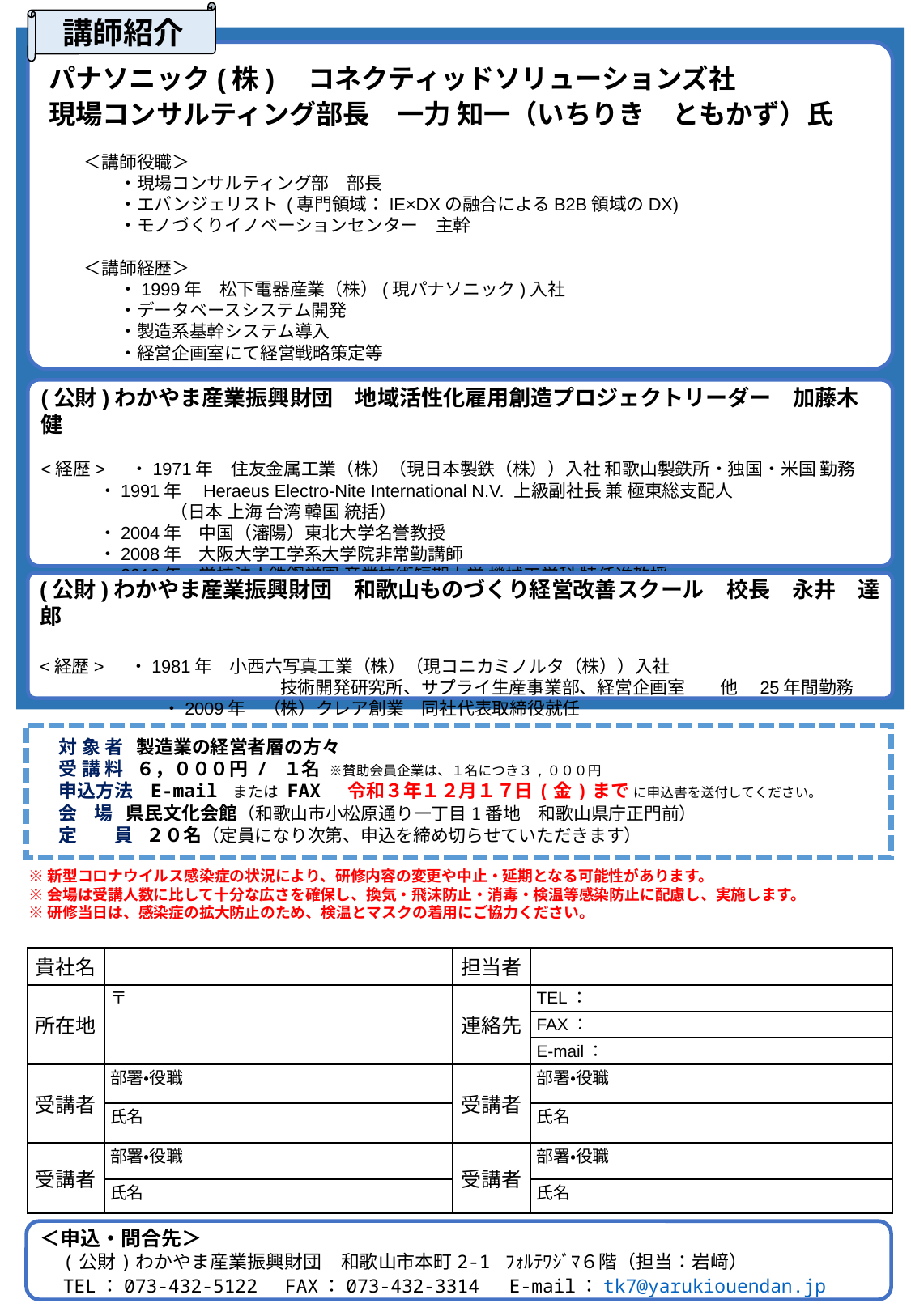

講師紹介

パナソニック(株)　コネクティッドソリューションズ社
現場コンサルティング部長　一力 知一（いちりき　ともかず）氏

　　＜講師役職＞
　　　　・現場コンサルティング部　部長
　　　　・エバンジェリスト (専門領域：IE×DXの融合によるB2B領域のDX)
　　　　・モノづくりイノベーションセンター　主幹

　　＜講師経歴＞
　　　　・1999年　松下電器産業（株）(現パナソニック)入社
　　　　・データベースシステム開発
　　　　・製造系基幹システム導入
　　　　・経営企画室にて経営戦略策定等

(公財)わかやま産業振興財団　地域活性化雇用創造プロジェクトリーダー　加藤木 健

<経歴>　 ・1971年　住友金属工業（株）（現日本製鉄（株））入社 和歌山製鉄所・独国・米国 勤務
              ・1991年　Heraeus Electro-Nite International N.V. 上級副社長 兼 極東総支配人
                            　（日本 上海 台湾 韓国 統括）
              ・2004年　中国（瀋陽）東北大学名誉教授
              ・2008年　大阪大学工学系大学院非常勤講師
              ・2016年　学校法人鉄鋼学園 産業技術短期大学 機械工学科 特任准教授

(公財)わかやま産業振興財団　和歌山ものづくり経営改善スクール　校長　永井　達郎

<経歴>　 ・1981年　小西六写真工業（株）（現コニカミノルタ（株））入社
　　　　　　　　　　　   　　技術開発研究所、サプライ生産事業部、経営企画室　　他　25年間勤務
　　　　　　　・2009年　（株）クレア創業　同社代表取締役就任

対 象 者   製造業の経営者層の方々
受 講 料   ６，０００円 / １名  ※賛助会員企業は、１名につき３,０００円
申込方法   E-mail または FAX  令和３年１２月１７日(金)まで に申込書を送付してください。
会    場   県民文化会館（和歌山市小松原通り一丁目1番地　和歌山県庁正門前）
定　　員   ２０名（定員になり次第、申込を締め切らせていただきます）

※新型コロナウイルス感染症の状況により、研修内容の変更や中止・延期となる可能性があります。
※会場は受講人数に比して十分な広さを確保し、換気・飛沫防止・消毒・検温等感染防止に配慮し、実施します。
※研修当日は、感染症の拡大防止のため、検温とマスクの着用にご協力ください。
| 貴社名 |  | 担当者 |  |
| --- | --- | --- | --- |
| 所在地 | 〒 | 連絡先 | TEL： |
|  |  |  | FAX： |
|  |  |  | E-mail： |
| 受講者 | 部署・役職 | 受講者 | 部署・役職 |
|  | 氏名 |  | 氏名 |
| 受講者 | 部署・役職 | 受講者 | 部署・役職 |
|  | 氏名 |  | 氏名 |

＜申込・問合先＞
　(公財)わかやま産業振興財団　和歌山市本町2-1 ﾌｫﾙﾃﾜｼﾞﾏ６階（担当：岩﨑）
　TEL：073-432-5122　FAX：073-432-3314　E-mail：tk7@yarukiouendan.jp